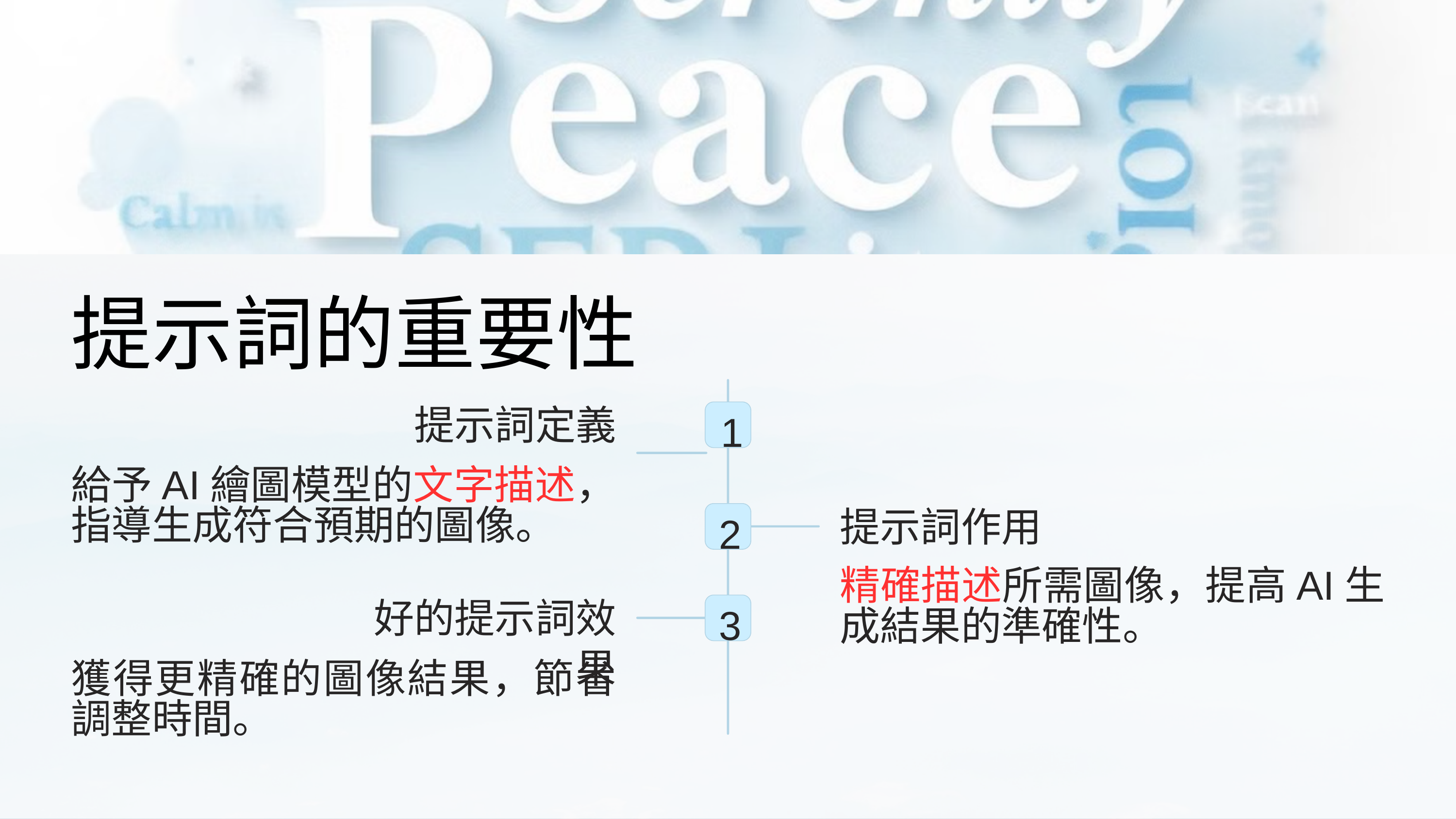

提示詞的重要性

提示詞定義

1

給予AI繪圖模型的文字描述，指導生成符合預期的圖像。
提示詞作用

2

精確描述所需圖像，提高AI生成結果的準確性。
好的提示詞效果

3

獲得更精確的圖像結果，節省調整時間。